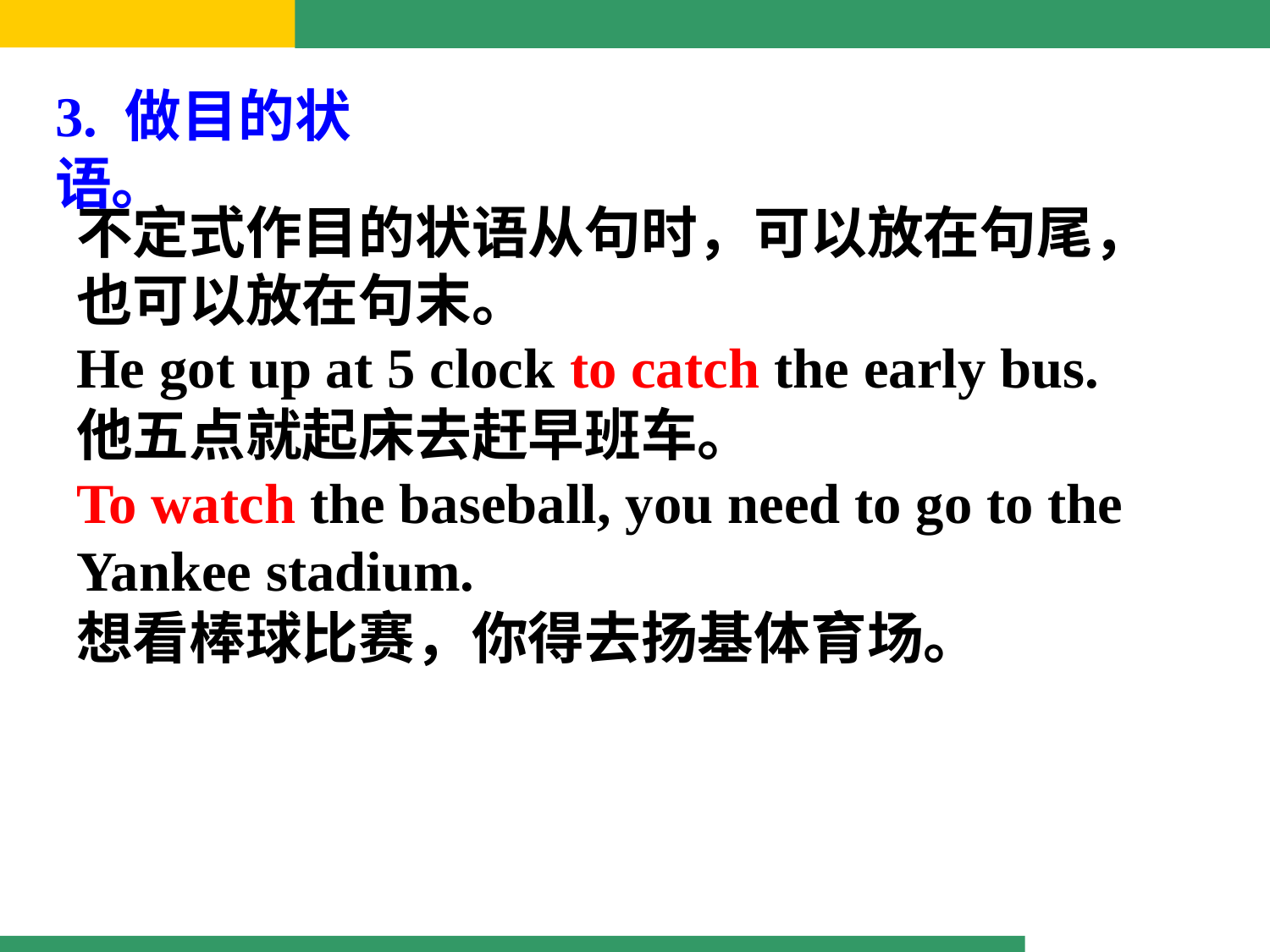

3. 做目的状语。
不定式作目的状语从句时，可以放在句尾，也可以放在句末。
He got up at 5 clock to catch the early bus.
他五点就起床去赶早班车。
To watch the baseball, you need to go to the Yankee stadium.
想看棒球比赛，你得去扬基体育场。